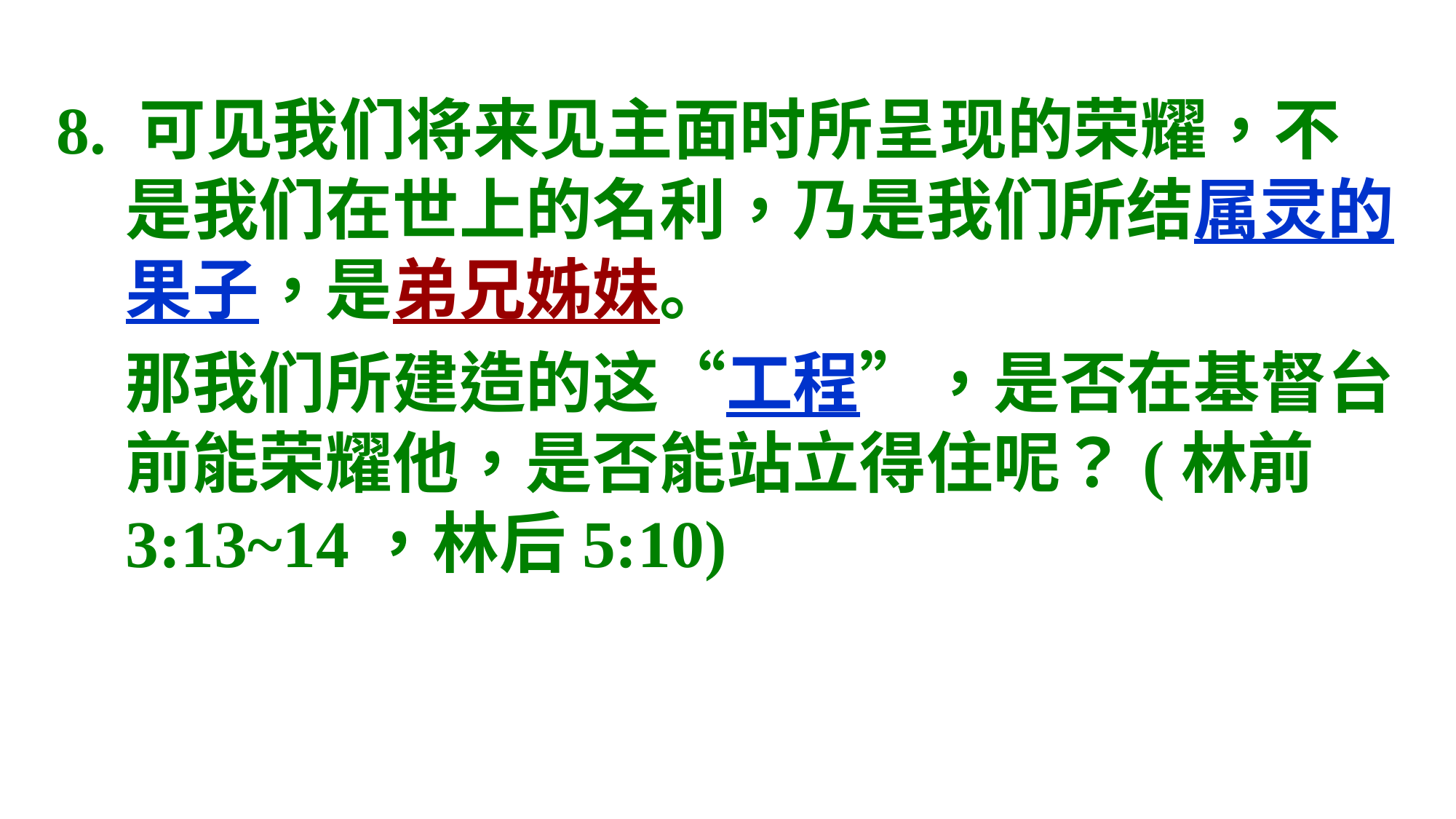

8. 可见我们将来见主面时所呈现的荣耀，不是我们在世上的名利，乃是我们所结属灵的果子，是弟兄姊妹。
	那我们所建造的这“工程”，是否在基督台前能荣耀他，是否能站立得住呢？(林前3:13~14，林后5:10)